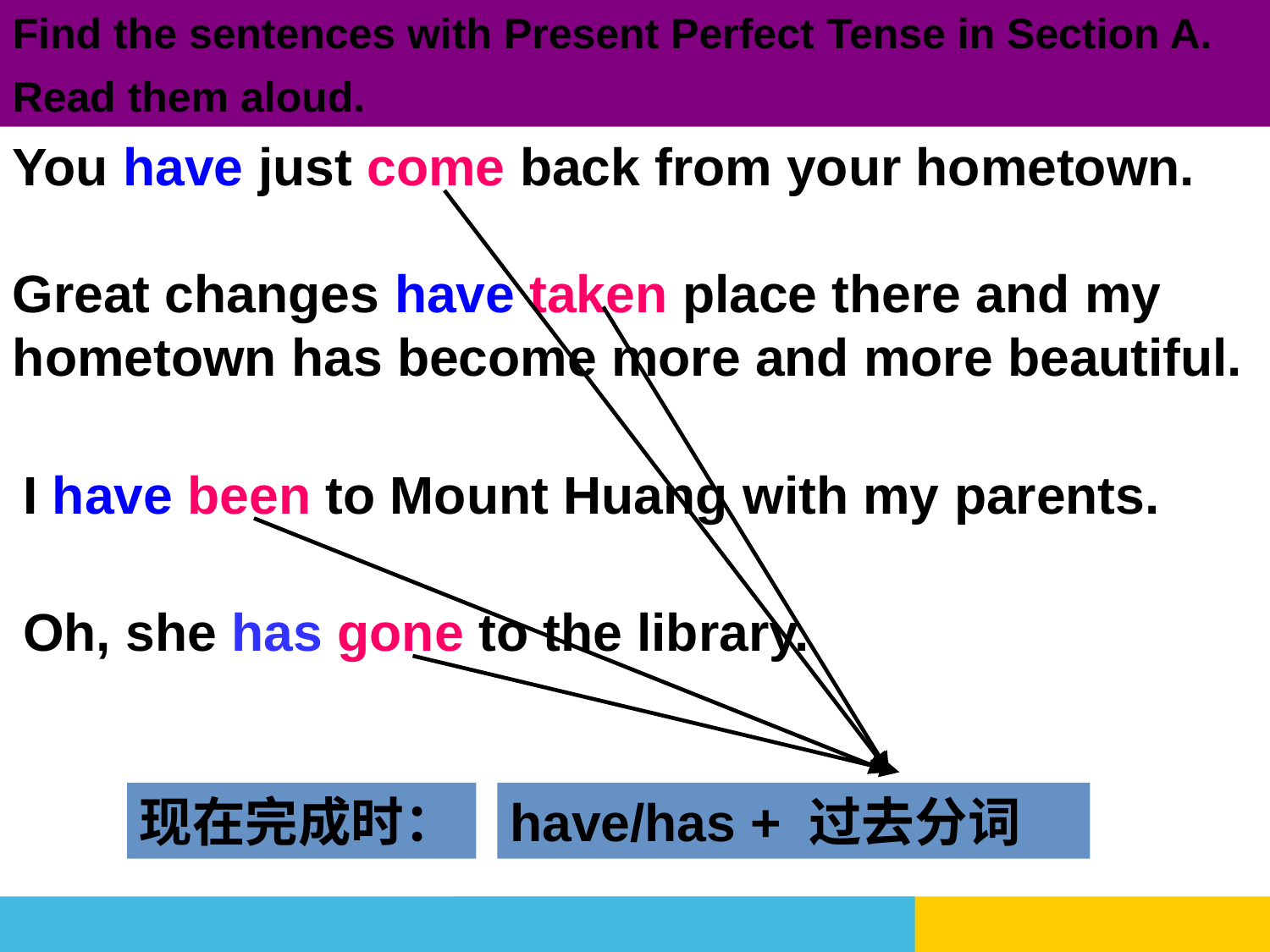

Find the sentences with Present Perfect Tense in Section A.
Read them aloud.
You have just come back from your hometown.

Great changes have taken place there and my hometown has become more and more beautiful.

I have been to Mount Huang with my parents.

Oh, she has gone to the library.

现在完成时：
have/has + 过去分词